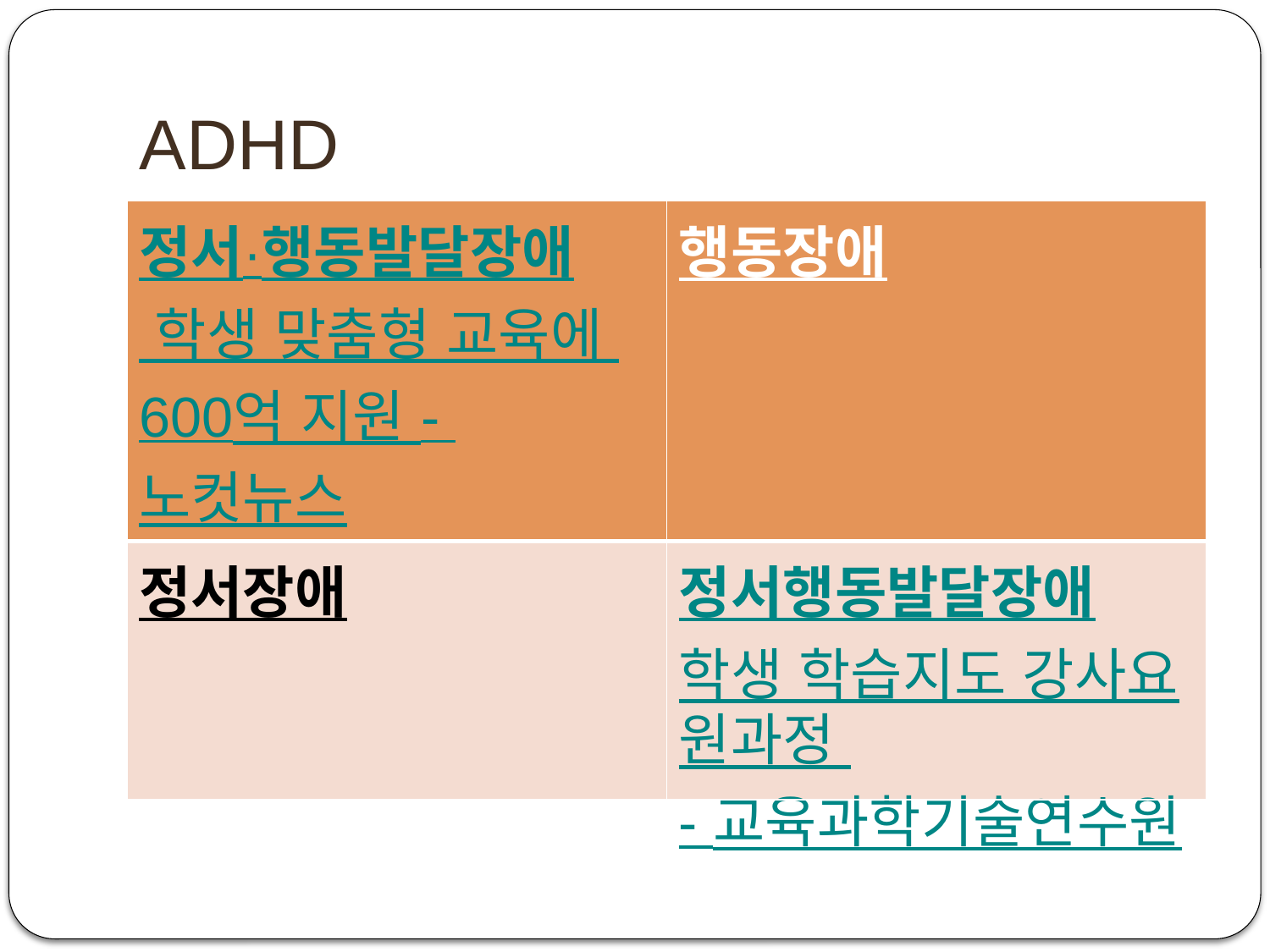

# ADHD
| 정서·행동발달장애 학생 맞춤형 교육에 600억 지원 - 노컷뉴스 | 행동장애 |
| --- | --- |
| 정서장애 | 정서행동발달장애학생 학습지도 강사요원과정 - 교육과학기술연수원 |